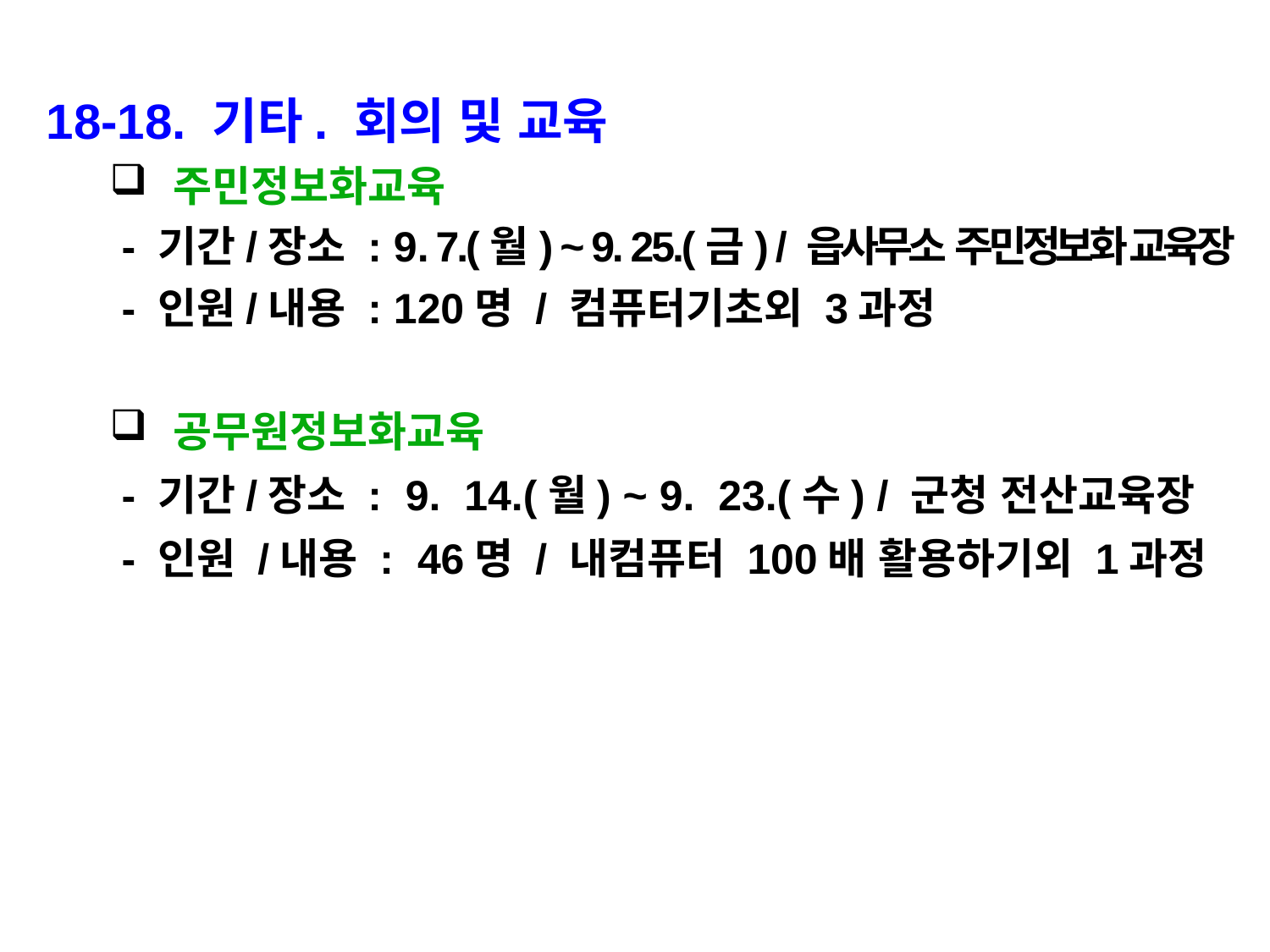

18-18. 기타. 회의 및 교육
주민정보화교육
 - 기간/장소 : 9. 7.(월) ~ 9. 25.(금) / 읍사무소  주민정보화 교육장
 - 인원/내용 : 120명 / 컴퓨터기초외 3과정

공무원정보화교육
 - 기간/장소 :  9.  14.(월) ~ 9.  23.(수) / 군청 전산교육장
 - 인원 /내용 :  46명 / 내컴퓨터 100배 활용하기외 1과정